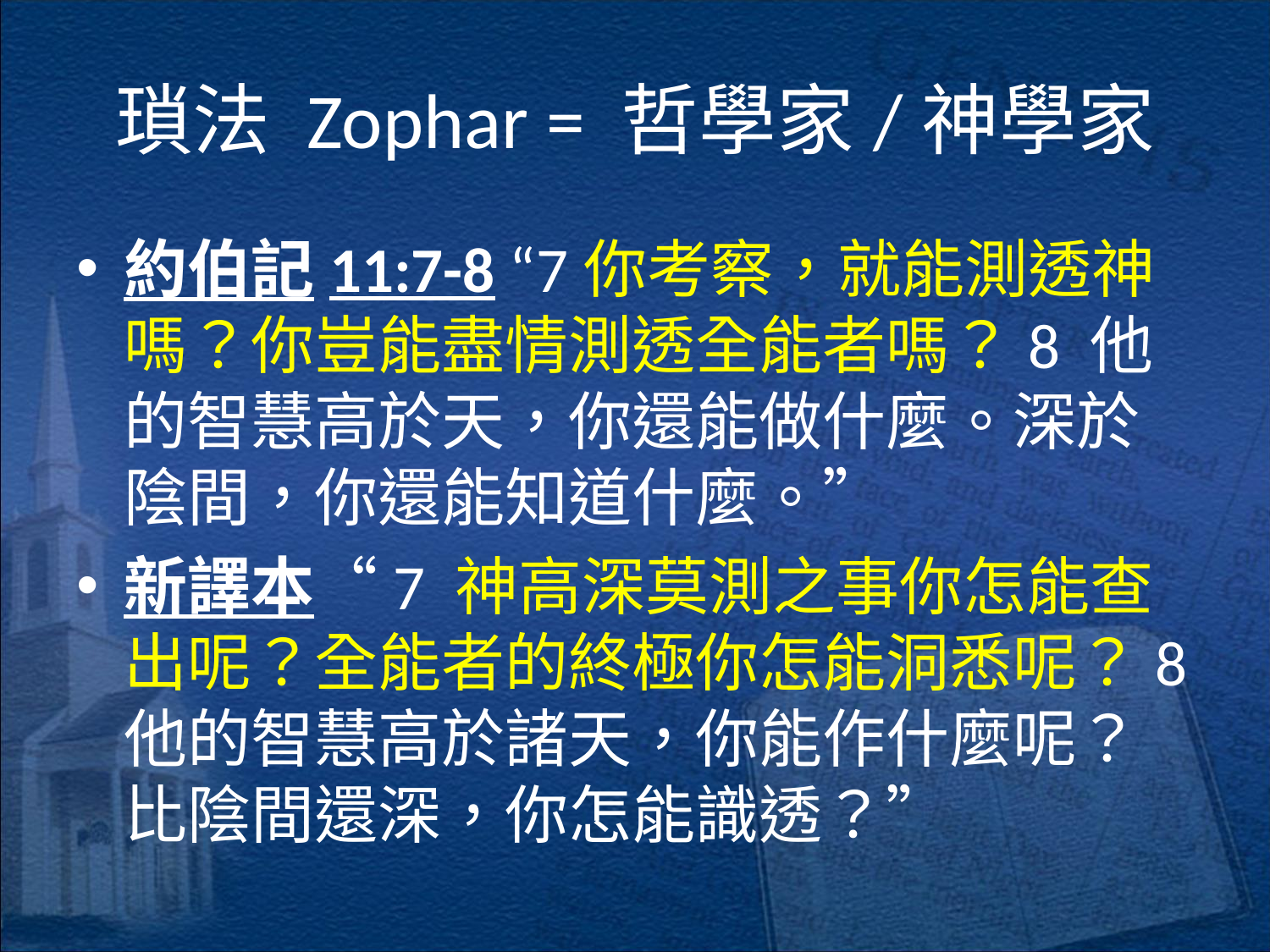

# 瑣法 Zophar = 哲學家/神學家
約伯記11:7-8 “7你考察，就能測透神嗎？你豈能盡情測透全能者嗎？8 他的智慧高於天，你還能做什麼。深於陰間，你還能知道什麼。”
新譯本“7 神高深莫測之事你怎能查出呢？全能者的終極你怎能洞悉呢？8 他的智慧高於諸天，你能作什麼呢？比陰間還深，你怎能識透？”